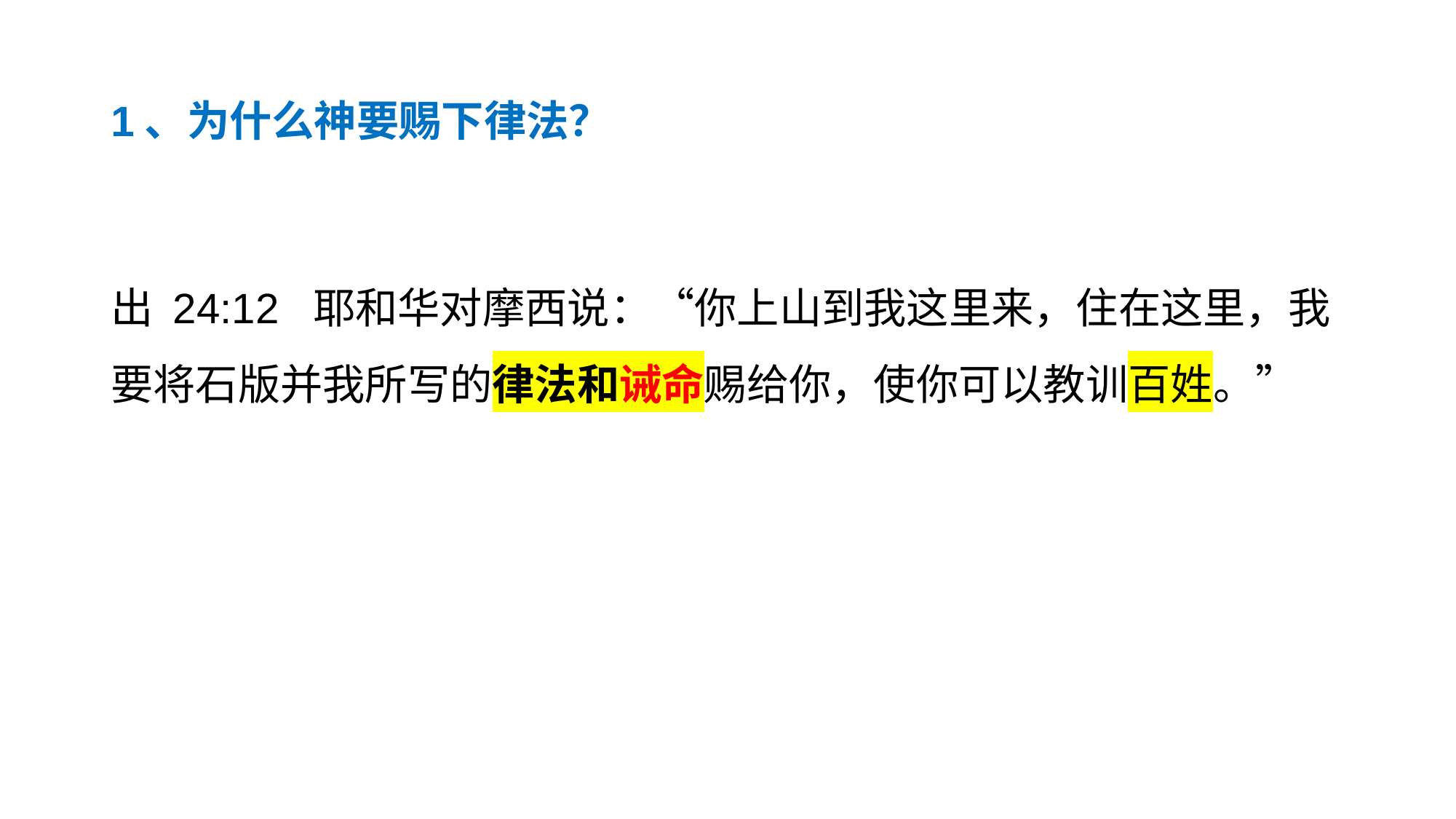

# 1、为什么神要赐下律法？
出 24:12  耶和华对摩西说：“你上山到我这里来，住在这里，我要将石版并我所写的律法和诫命赐给你，使你可以教训百姓。”